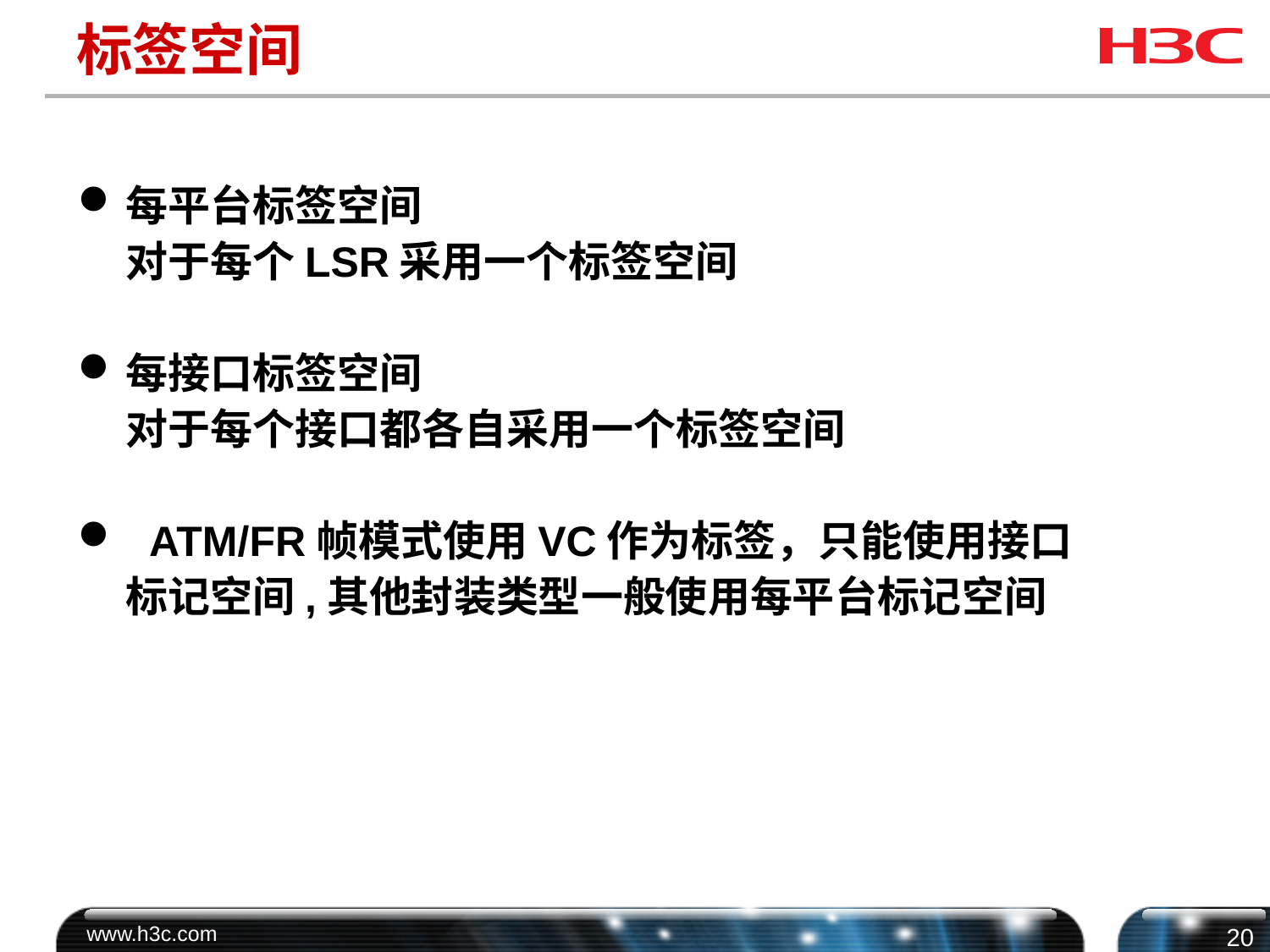

# 标签空间
每平台标签空间
	对于每个LSR采用一个标签空间

每接口标签空间
	对于每个接口都各自采用一个标签空间

  ATM/FR帧模式使用VC作为标签，只能使用接口标记空间,其他封装类型一般使用每平台标记空间